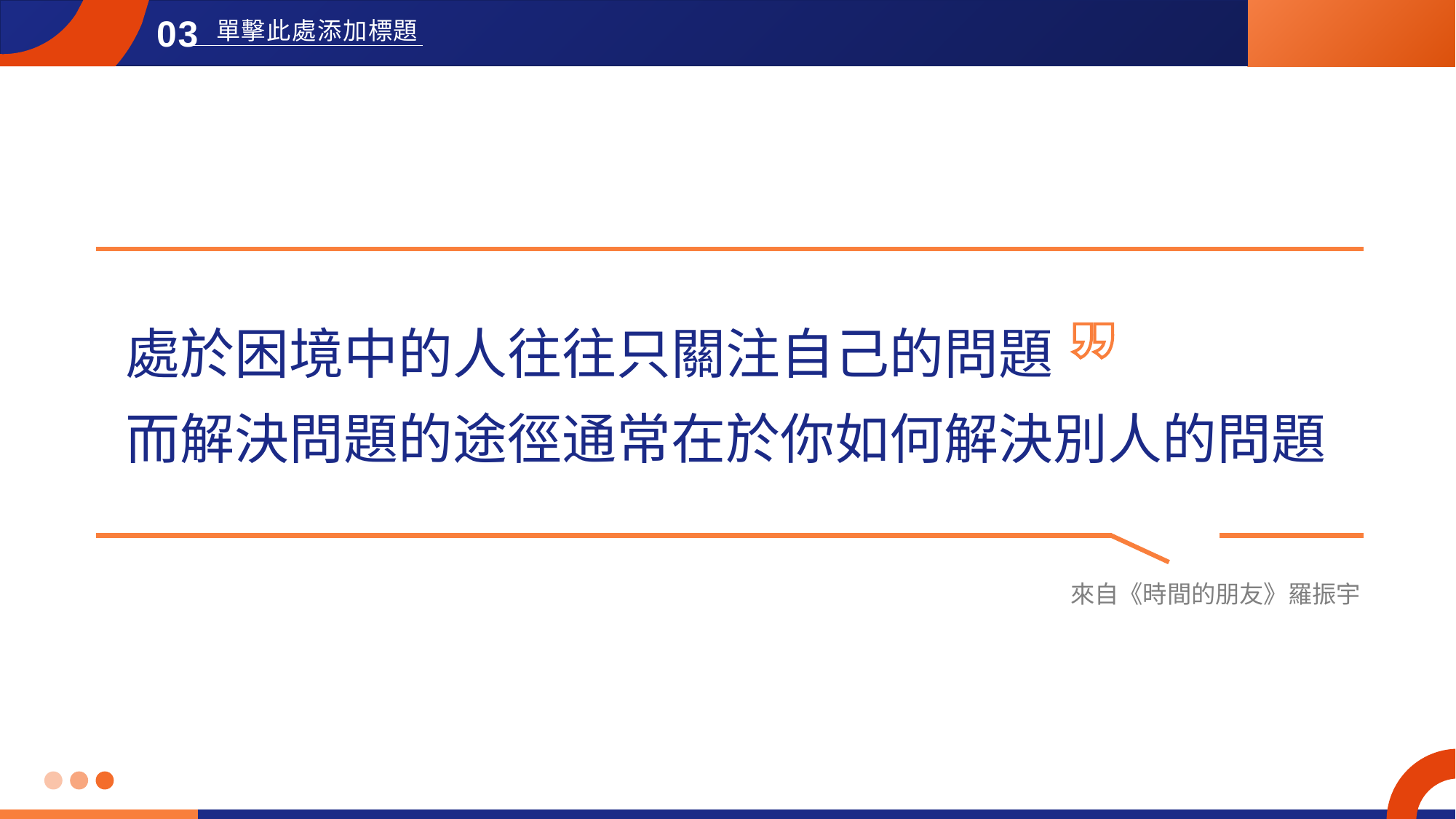

03
單擊此處添加標題
處於困境中的人往往只關注自己的問題
而解決問題的途徑通常在於你如何解決別人的問題

來自《時間的朋友》羅振宇